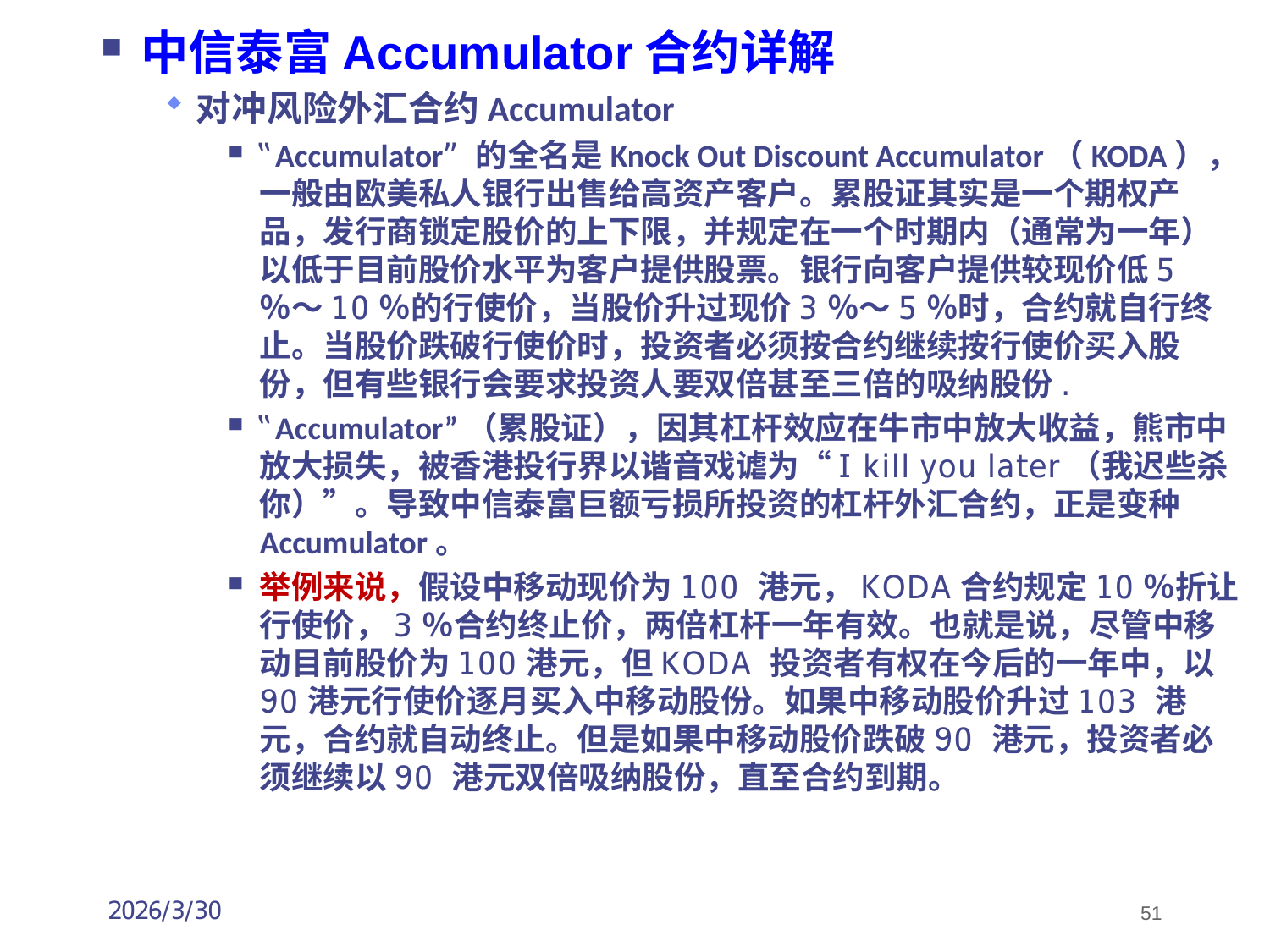

中信泰富Accumulator合约详解
对冲风险外汇合约Accumulator
“Accumulator” 的全名是Knock Out Discount Accumulator（KODA），一般由欧美私人银行出售给高资产客户。累股证其实是一个期权产品，发行商锁定股价的上下限，并规定在一个时期内（通常为一年）以低于目前股价水平为客户提供股票。银行向客户提供较现价低5％～10％的行使价，当股价升过现价3％～5％时，合约就自行终止。当股价跌破行使价时，投资者必须按合约继续按行使价买入股份，但有些银行会要求投资人要双倍甚至三倍的吸纳股份.
“Accumulator”（累股证），因其杠杆效应在牛市中放大收益，熊市中放大损失，被香港投行界以谐音戏谑为“I kill you later（我迟些杀你）”。导致中信泰富巨额亏损所投资的杠杆外汇合约，正是变种Accumulator。
举例来说，假设中移动现价为100 港元，KODA合约规定10％折让行使价，3％合约终止价，两倍杠杆一年有效。也就是说，尽管中移动目前股价为100港元，但KODA 投资者有权在今后的一年中，以90港元行使价逐月买入中移动股份。如果中移动股价升过103 港元，合约就自动终止。但是如果中移动股价跌破90 港元，投资者必须继续以90 港元双倍吸纳股份，直至合约到期。
2026/3/30
51